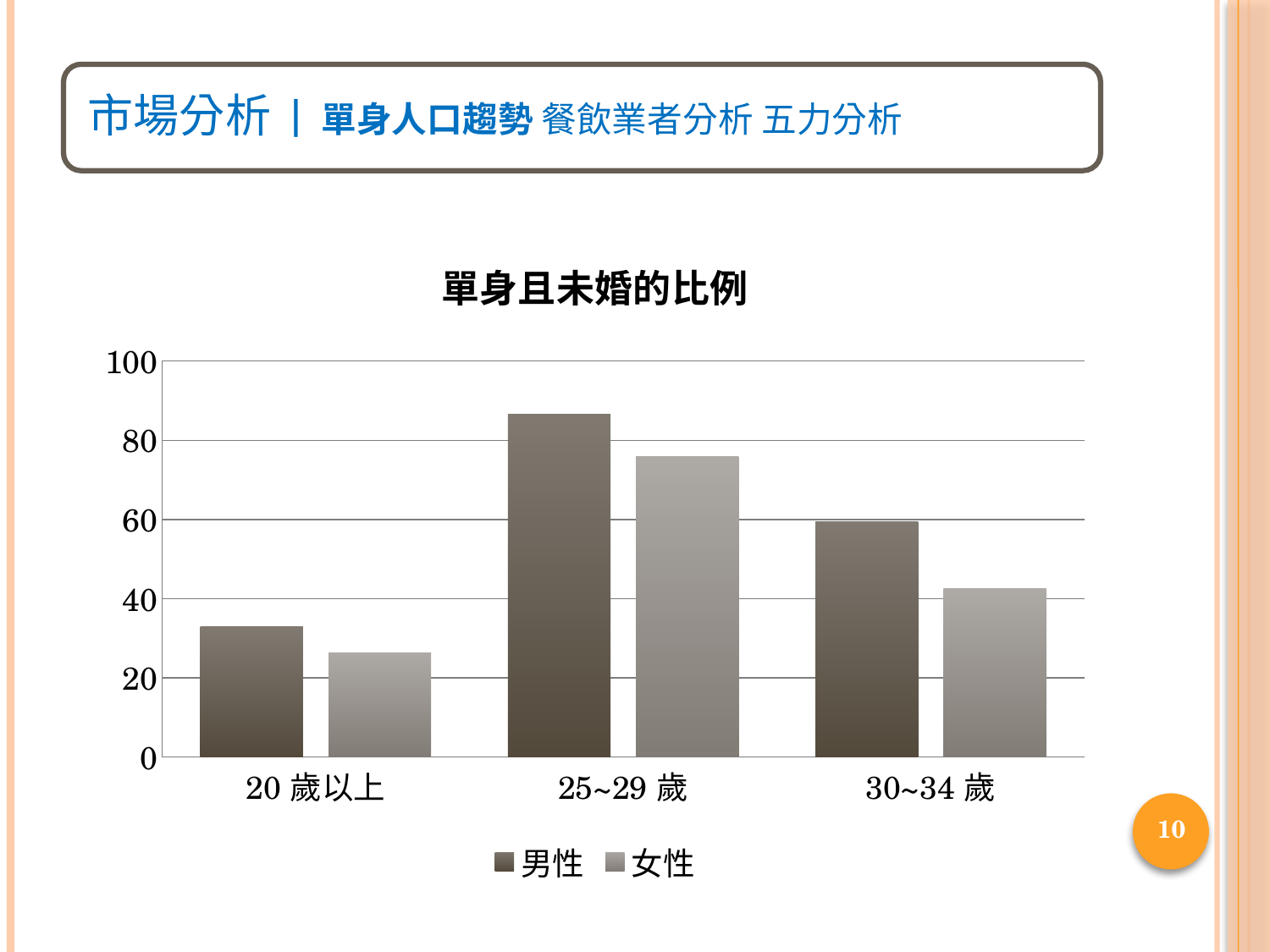

市場分析|單身人口趨勢 餐飲業者分析 五力分析

### Chart: 單身且未婚的比例

| Category | 男性 | 女性 |
|---|---|---|
| 20歲以上 | 32.9 | 26.3 |
| 25~29歲 | 86.6 | 75.9 |
| 30~34歲 | 59.4 | 42.5 |
10